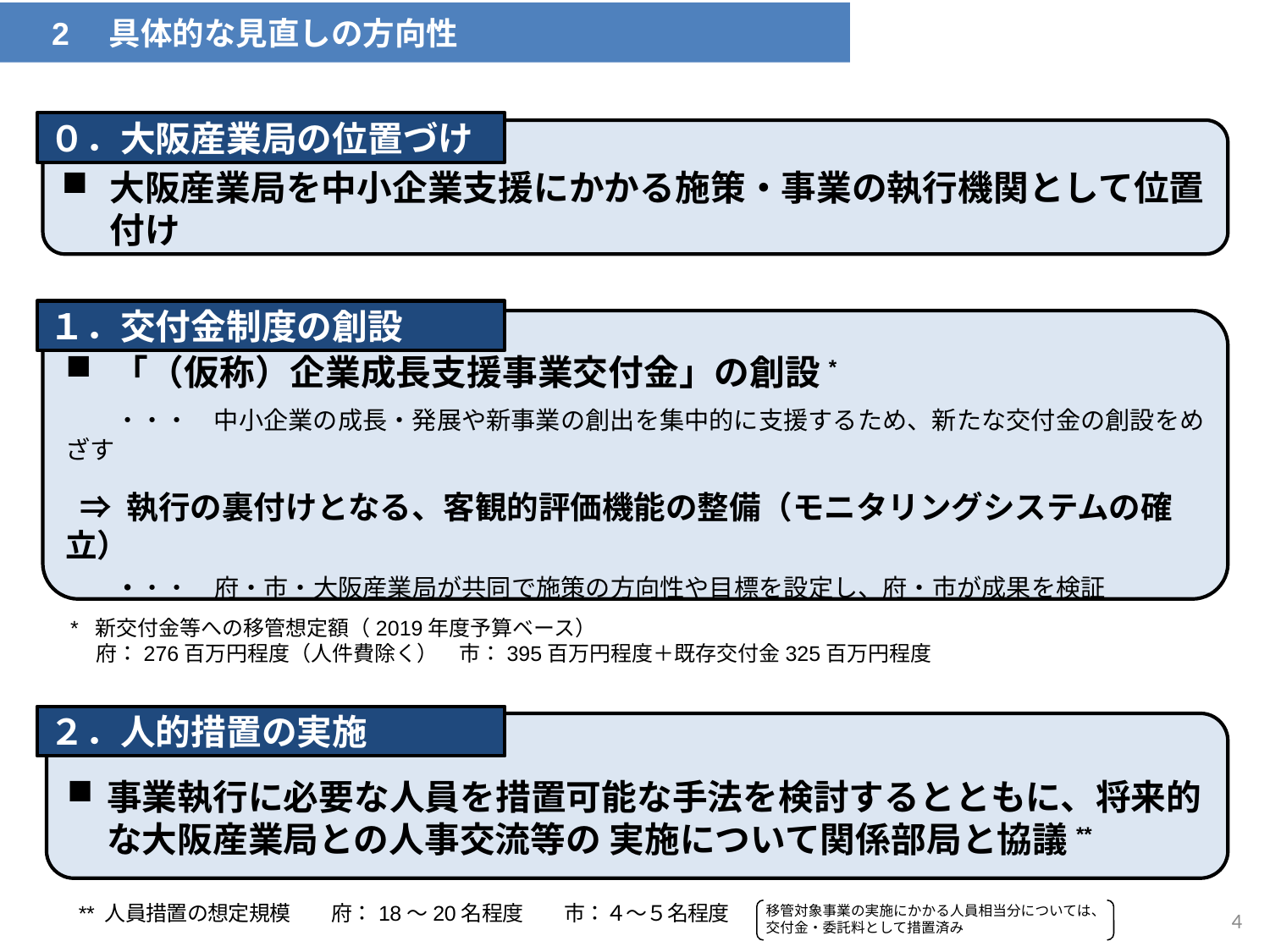

2　具体的な見直しの方向性
０．大阪産業局の位置づけ

大阪産業局を中小企業支援にかかる施策・事業の執行機関として位置付け
１．交付金制度の創設

「（仮称）企業成長支援事業交付金」の創設*

　　・・・　中小企業の成長・発展や新事業の創出を集中的に支援するため、新たな交付金の創設をめざす

  ⇒ 執行の裏付けとなる、客観的評価機能の整備（モニタリングシステムの確立）

　　・・・　府・市・大阪産業局が共同で施策の方向性や目標を設定し、府・市が成果を検証
*  新交付金等への移管想定額（2019年度予算ベース）
　 府：276百万円程度（人件費除く）　市：395百万円程度＋既存交付金325百万円程度
２．人的措置の実施

事業執行に必要な人員を措置可能な手法を検討するとともに、将来的な大阪産業局との人事交流等の 実施について関係部局と協議**

** 人員措置の想定規模　　府：18～20名程度　　市：４～５名程度
　移管対象事業の実施にかかる人員相当分については、
　交付金・委託料として措置済み
4